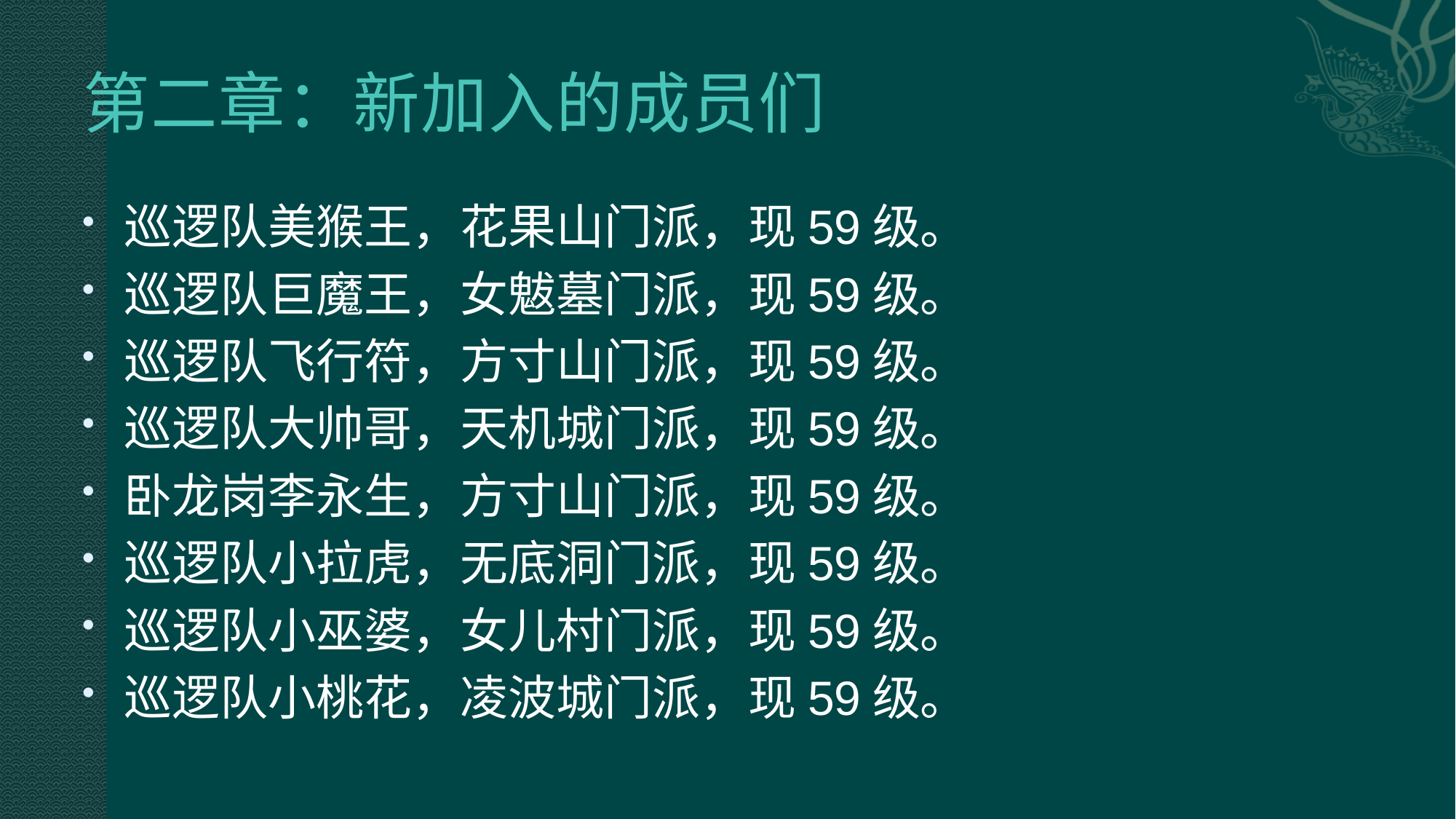

# 第二章：新加入的成员们
巡逻队美猴王，花果山门派，现59级。
巡逻队巨魔王，女魃墓门派，现59级。
巡逻队飞行符，方寸山门派，现59级。
巡逻队大帅哥，天机城门派，现59级。
卧龙岗李永生，方寸山门派，现59级。
巡逻队小拉虎，无底洞门派，现59级。
巡逻队小巫婆，女儿村门派，现59级。
巡逻队小桃花，凌波城门派，现59级。